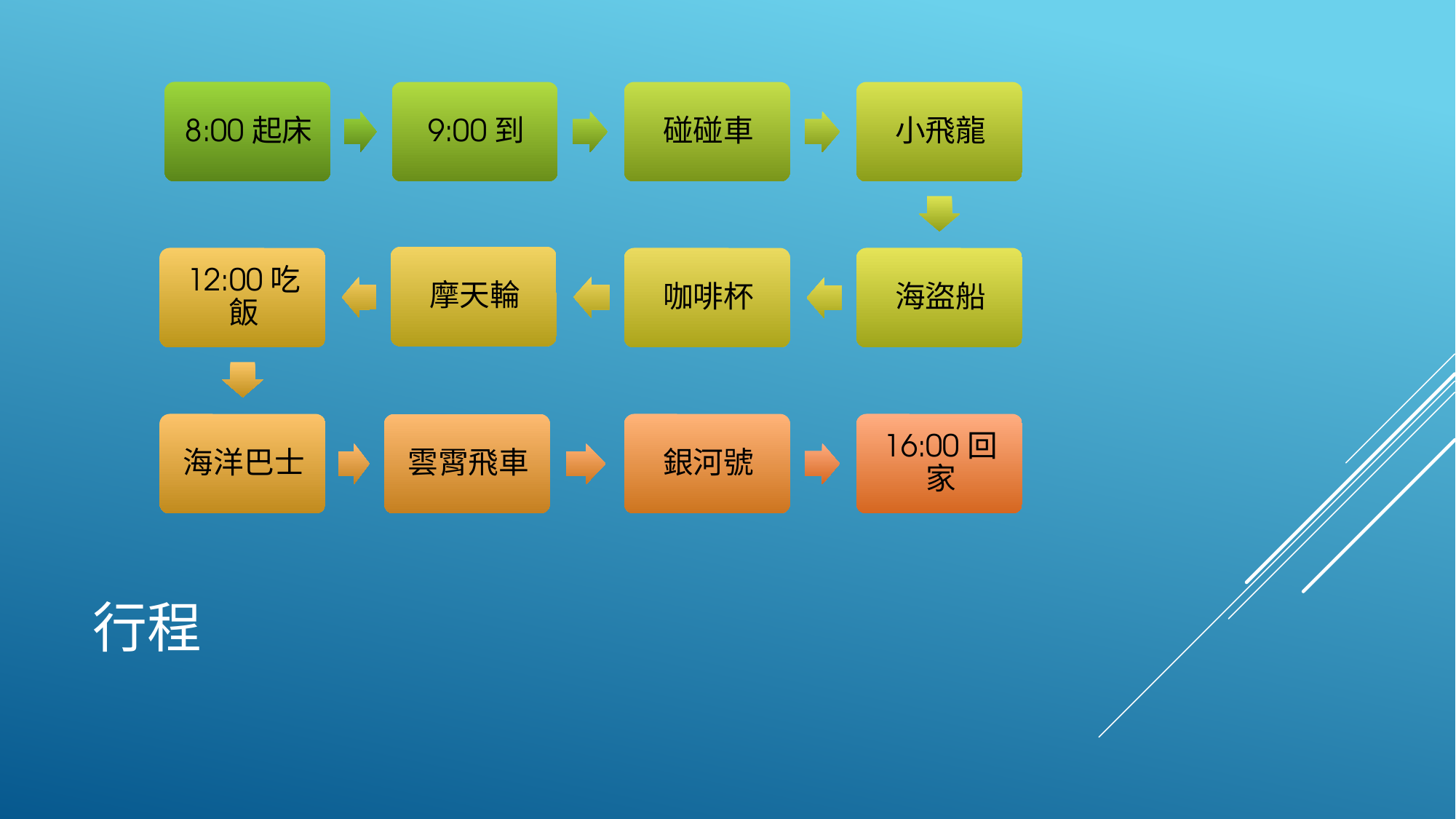

8:00起床

9:00到

碰碰車

小飛龍

海盜船

咖啡杯

摩天輪

12:00吃飯

海洋巴士

雲霄飛車

銀河號

16:00回家
# 行程